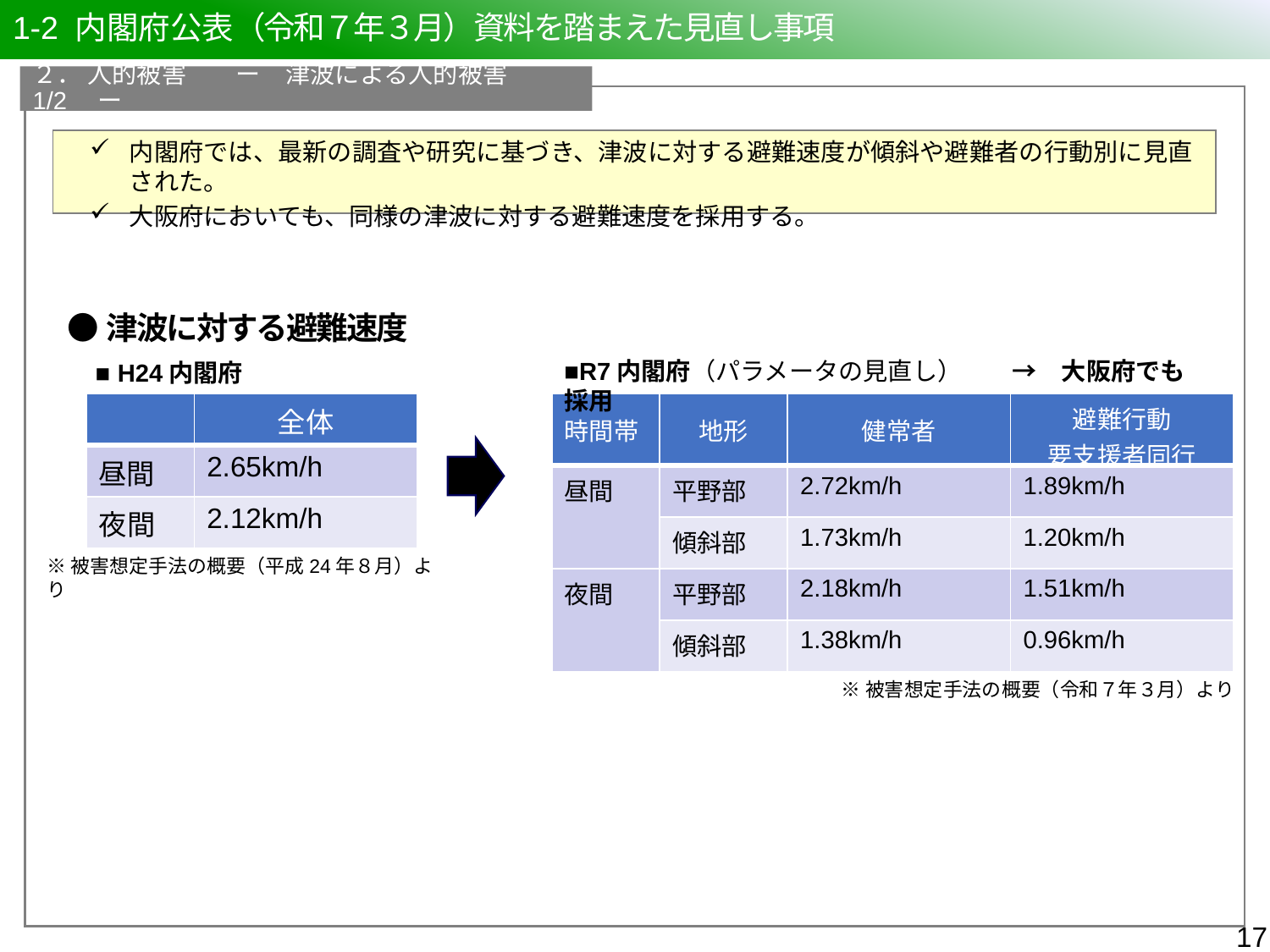

２． 人的被害　ー　2.5 津波による人的被害　ー
# 1-2 内閣府公表（令和７年３月）資料を踏まえた見直し事項
２． 人的被害　　ー　津波による人的被害　1/2　ー
内閣府では、最新の調査や研究に基づき、津波に対する避難速度が傾斜や避難者の行動別に見直された。
大阪府においても、同様の津波に対する避難速度を採用する。
●津波に対する避難速度
■R7内閣府（パラメータの見直し）　　→　大阪府でも採用
■ H24内閣府
|  | 全体 |
| --- | --- |
| 昼間 | 2.65km/h |
| 夜間 | 2.12km/h |
| 時間帯 | 地形 | 健常者 | 避難行動 要支援者同行 |
| --- | --- | --- | --- |
| 昼間 | 平野部 | 2.72km/h | 1.89km/h |
|  | 傾斜部 | 1.73km/h | 1.20km/h |
| 夜間 | 平野部 | 2.18km/h | 1.51km/h |
|  | 傾斜部 | 1.38km/h | 0.96km/h |

※被害想定手法の概要（平成24年８月）より
※被害想定手法の概要（令和７年３月）より
17